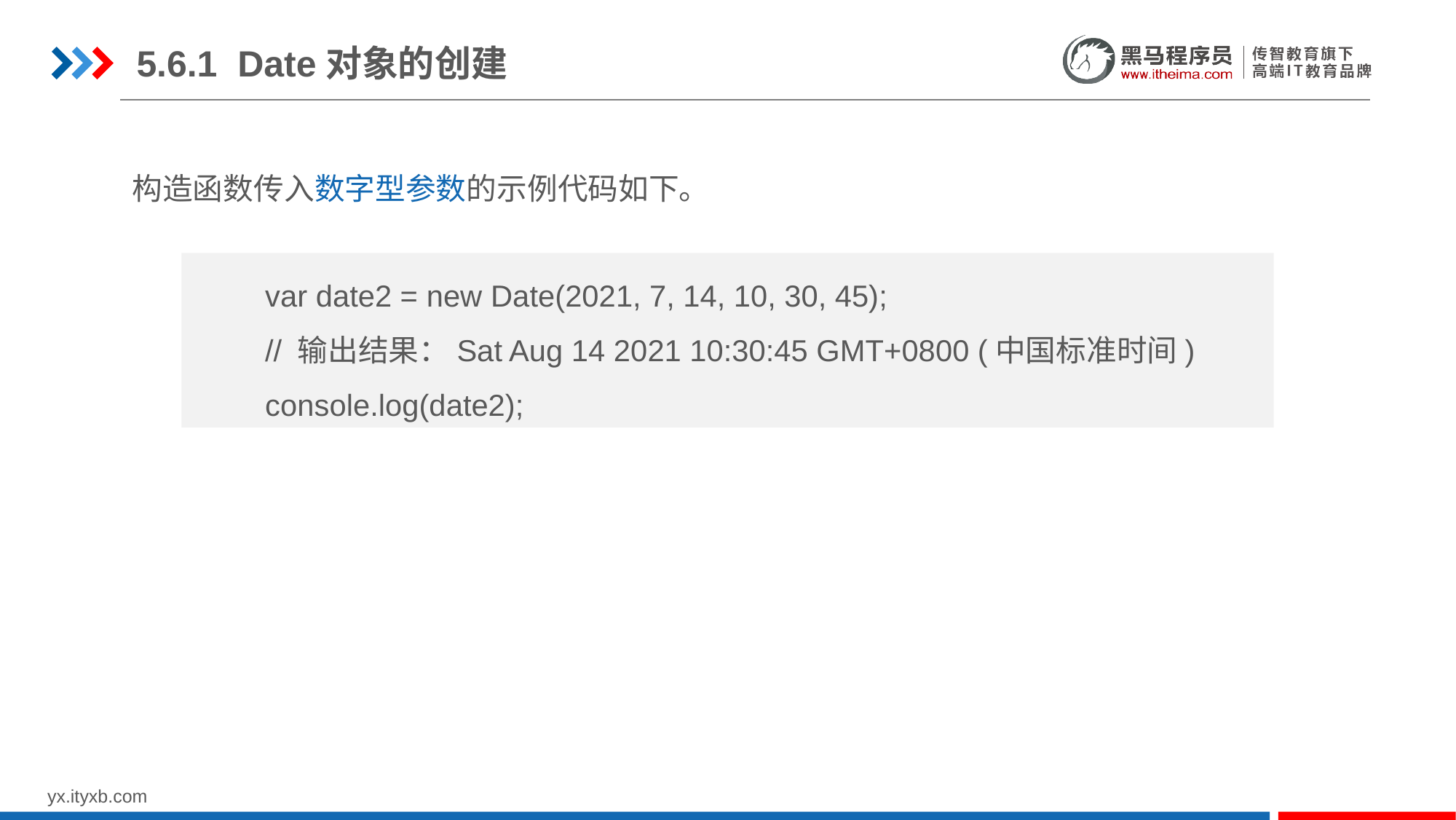

5.6.1  Date对象的创建
构造函数传入数字型参数的示例代码如下。
var date2 = new Date(2021, 7, 14, 10, 30, 45);
// 输出结果：Sat Aug 14 2021 10:30:45 GMT+0800 (中国标准时间)
console.log(date2);